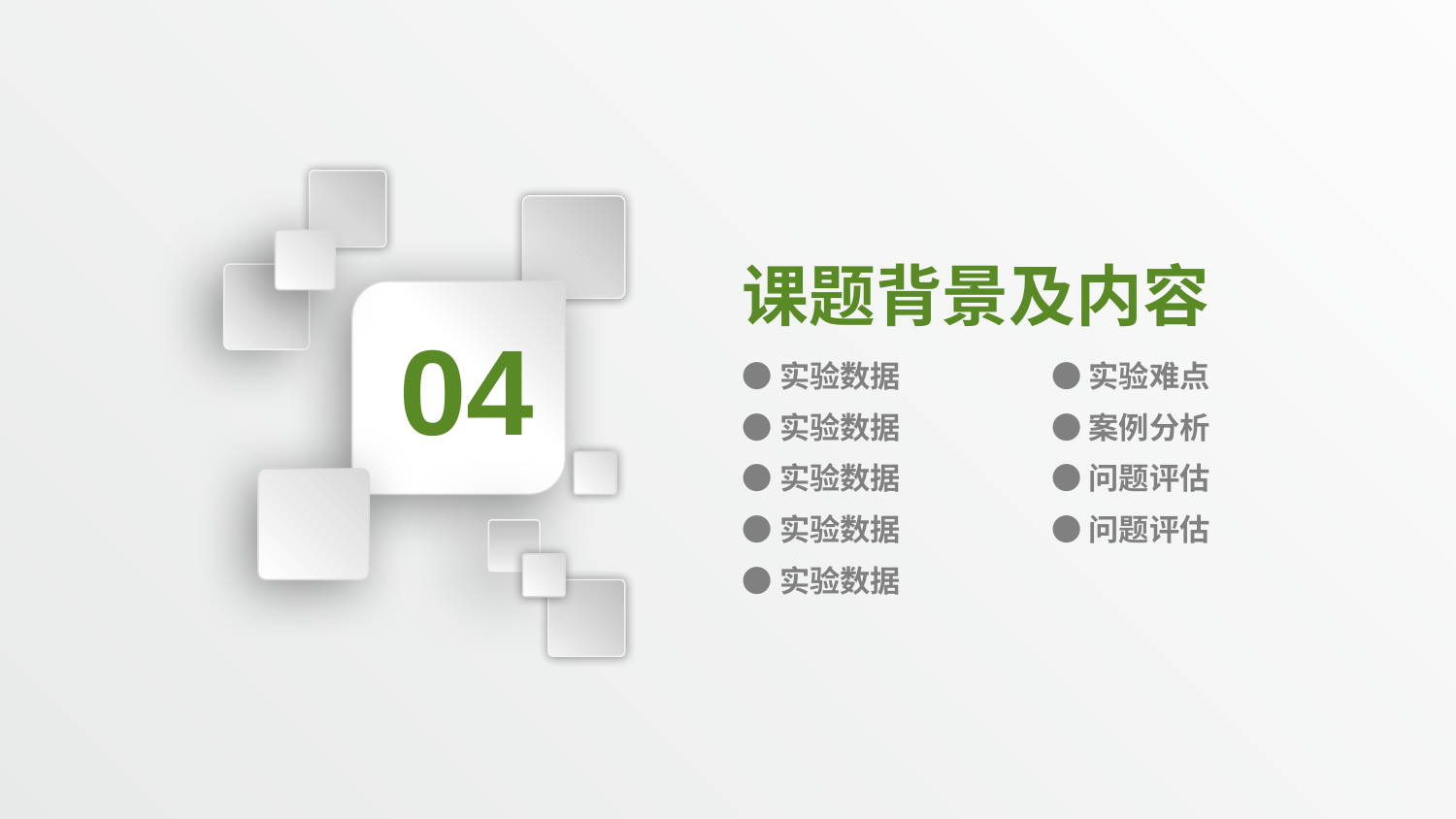

课题背景及内容

04
●实验数据
●实验难点
●实验数据
●案例分析

●实验数据
●问题评估

●实验数据
●问题评估

●实验数据